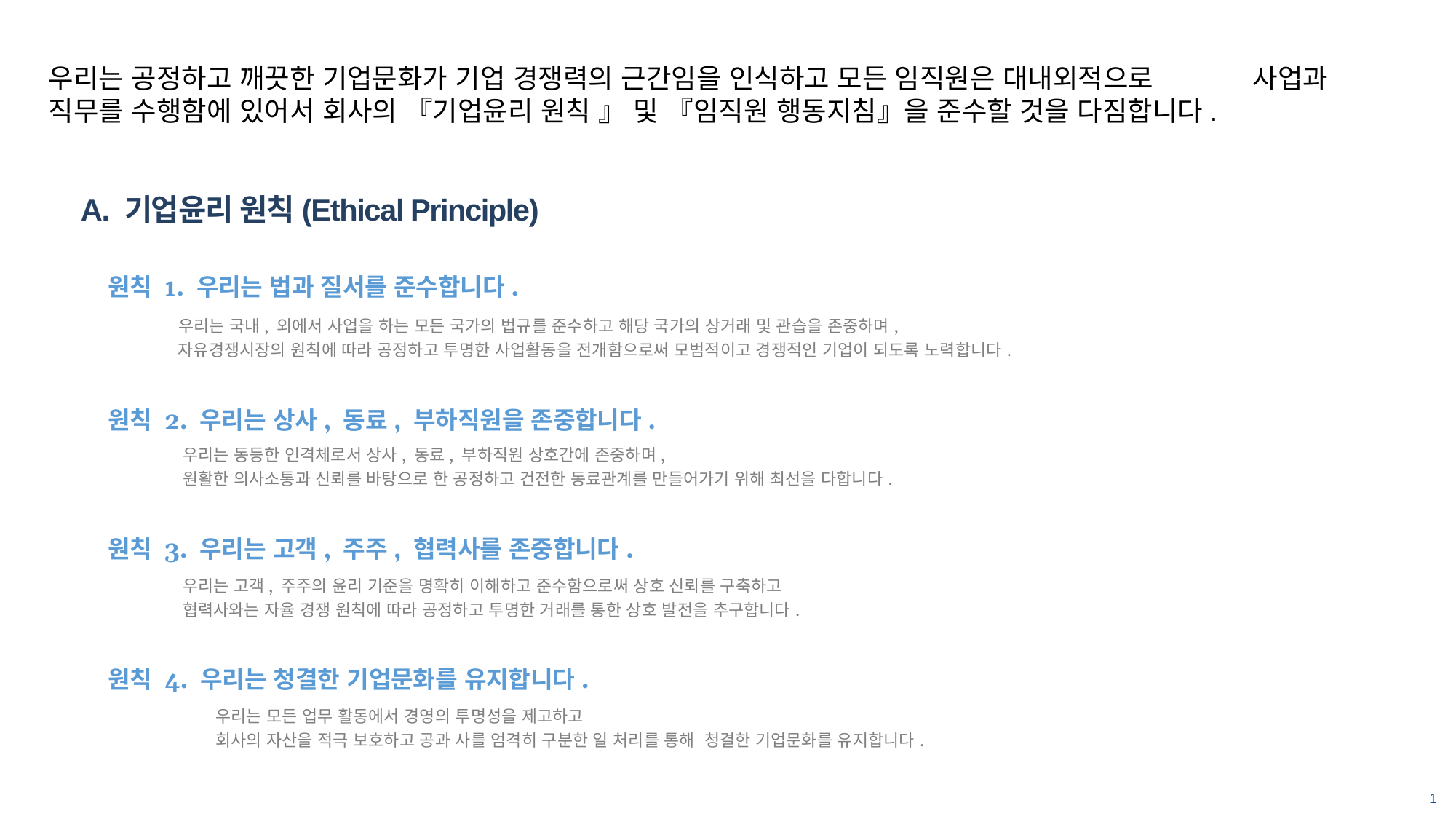

우리는 공정하고 깨끗한 기업문화가 기업 경쟁력의 근간임을 인식하고 모든 임직원은 대내외적으로             사업과 직무를 수행함에 있어서 회사의 『기업윤리 원칙 』 및 『임직원 행동지침』을 준수할 것을 다짐합니다.
 A. 기업윤리 원칙(Ethical Principle)
원칙 1. 우리는 법과 질서를 준수합니다.

             우리는 국내, 외에서 사업을 하는 모든 국가의 법규를 준수하고 해당 국가의 상거래 및 관습을 존중하며,
              자유경쟁시장의 원칙에 따라 공정하고 투명한 사업활동을 전개함으로써 모범적이고 경쟁적인 기업이 되도록 노력합니다.

원칙 2. 우리는 상사, 동료, 부하직원을 존중합니다.

               우리는 동등한 인격체로서 상사, 동료, 부하직원 상호간에 존중하며,
               원활한 의사소통과 신뢰를 바탕으로 한 공정하고 건전한 동료관계를 만들어가기 위해 최선을 다합니다.

원칙 3. 우리는 고객, 주주, 협력사를 존중합니다.

               우리는 고객, 주주의 윤리 기준을 명확히 이해하고 준수함으로써 상호 신뢰를 구축하고
               협력사와는 자율 경쟁 원칙에 따라 공정하고 투명한 거래를 통한 상호 발전을 추구합니다.

원칙 4. 우리는 청결한 기업문화를 유지합니다.

                      우리는 모든 업무 활동에서 경영의 투명성을 제고하고
                      회사의 자산을 적극 보호하고 공과 사를 엄격히 구분한 일 처리를 통해  청결한 기업문화를 유지합니다.